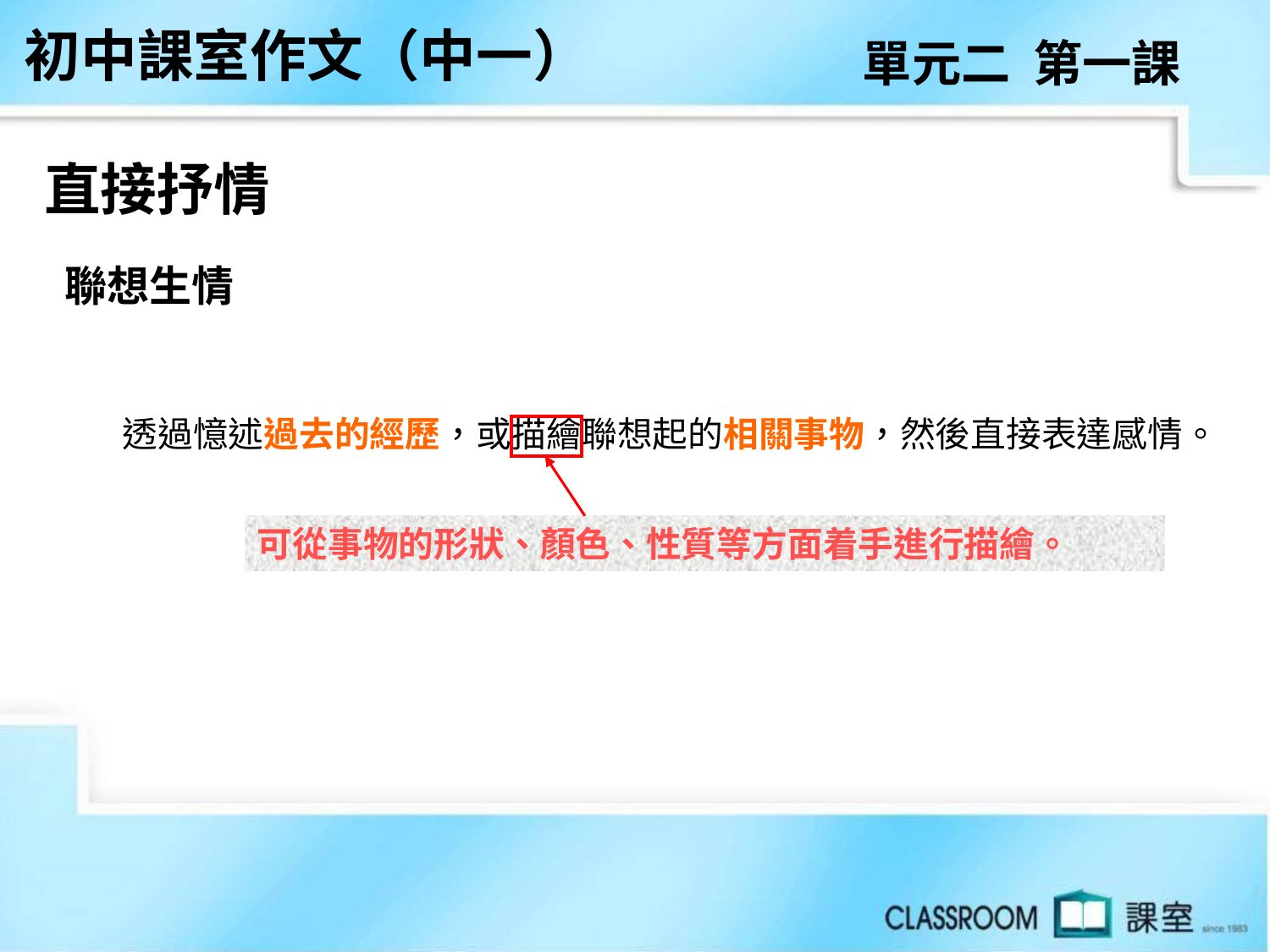

初中課室作文（中一）
單元二  第一課
直接抒情
 聯想生情
　　透過憶述過去的經歷，或描繪聯想起的相關事物，然後直接表達感情。

可從事物的形狀、顏色、性質等方面着手進行描繪。